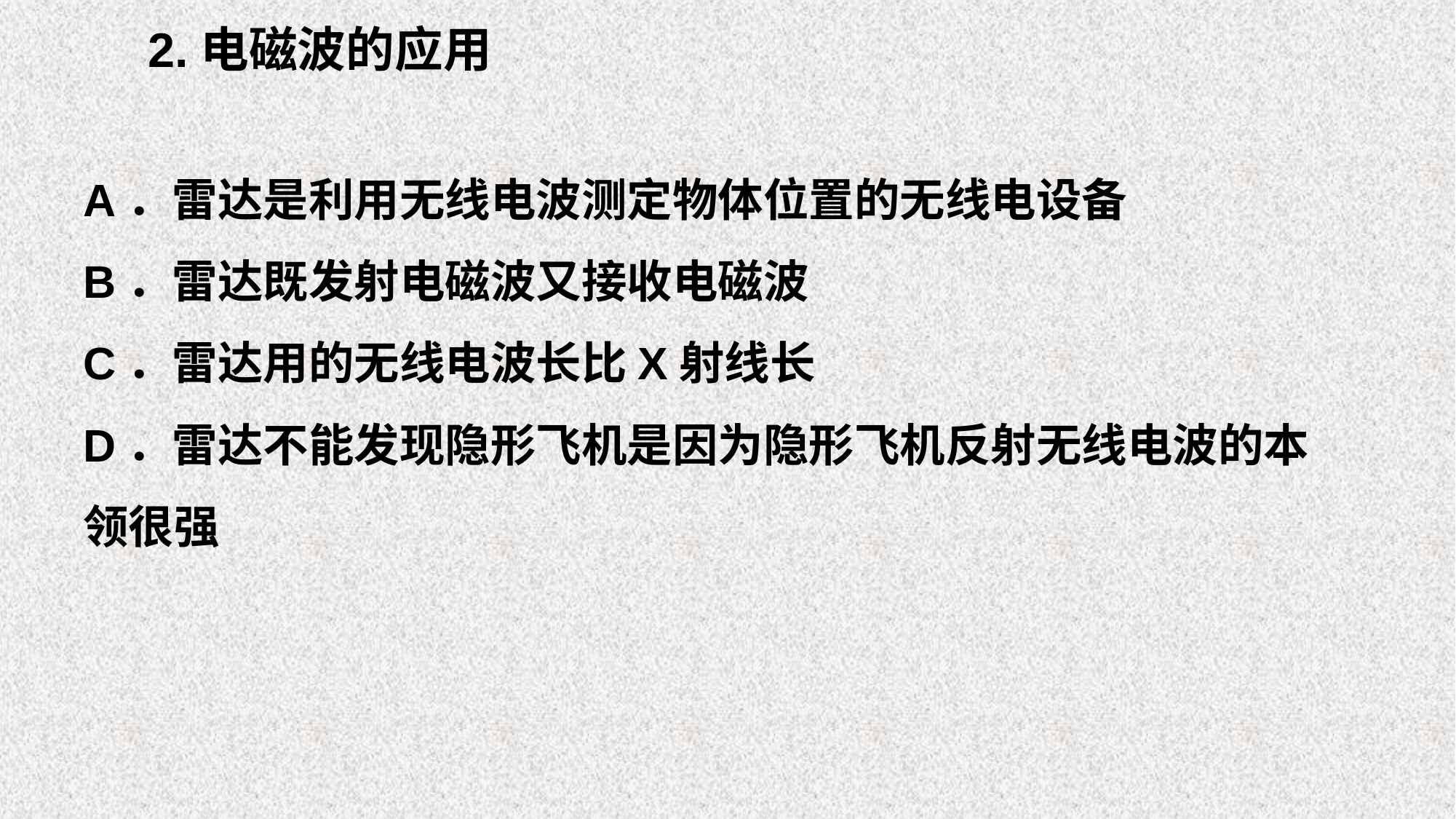

2.电磁波的应用
A．雷达是利用无线电波测定物体位置的无线电设备
B．雷达既发射电磁波又接收电磁波
C．雷达用的无线电波长比X射线长
D．雷达不能发现隐形飞机是因为隐形飞机反射无线电波的本领很强